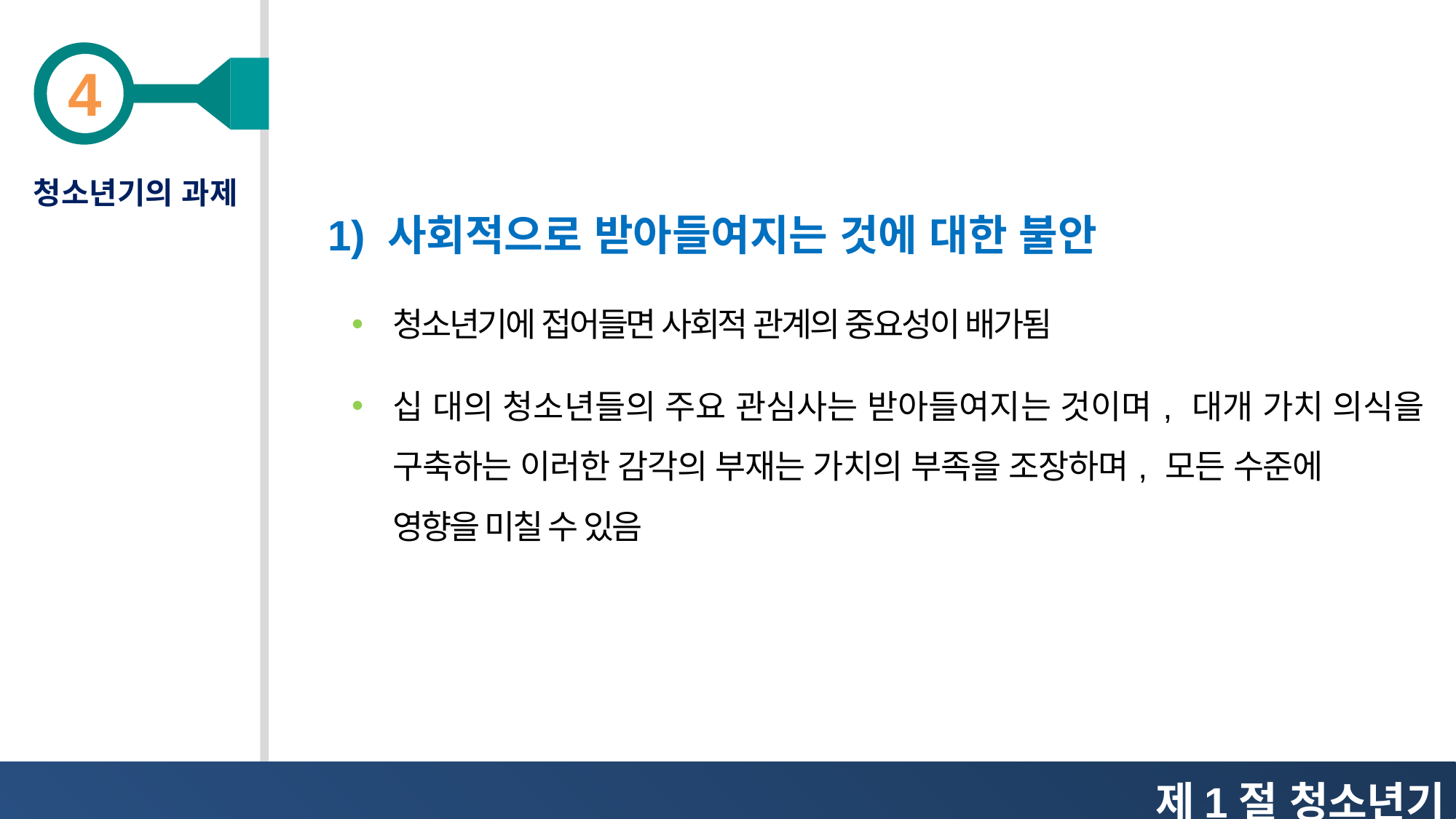

청소년기의 과제
1) 사회적으로 받아들여지는 것에 대한 불안
청소년기에 접어들면 사회적 관계의 중요성이 배가됨

십 대의 청소년들의 주요 관심사는 받아들여지는 것이며, 대개 가치 의식을 구축하는 이러한 감각의 부재는 가치의 부족을 조장하며, 모든 수준에             영향을 미칠 수 있음
제1절 청소년기